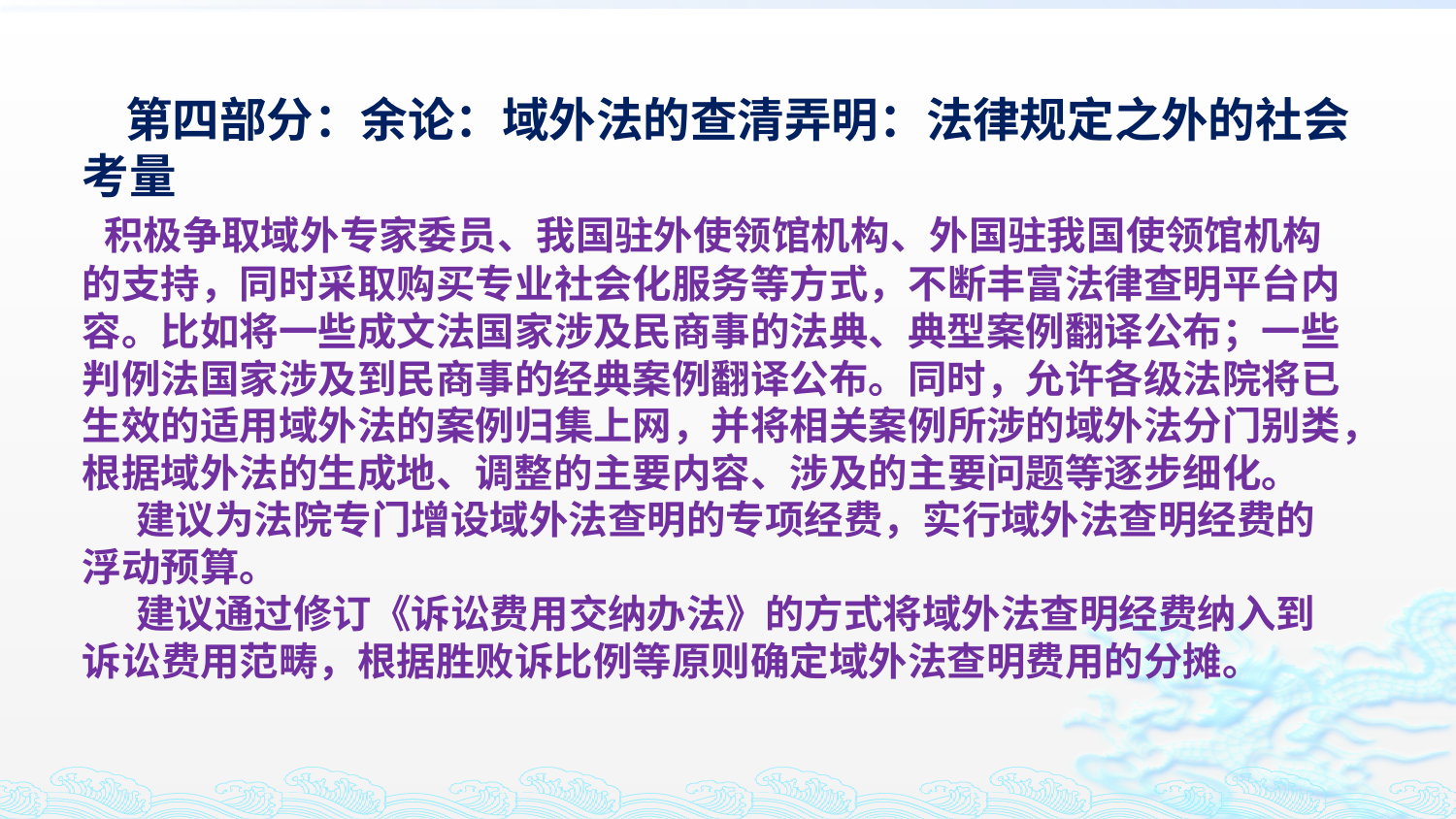

第四部分：余论：域外法的查清弄明：法律规定之外的社会考量
  积极争取域外专家委员、我国驻外使领馆机构、外国驻我国使领馆机构的支持，同时采取购买专业社会化服务等方式，不断丰富法律查明平台内容。比如将一些成文法国家涉及民商事的法典、典型案例翻译公布；一些判例法国家涉及到民商事的经典案例翻译公布。同时，允许各级法院将已生效的适用域外法的案例归集上网，并将相关案例所涉的域外法分门别类，根据域外法的生成地、调整的主要内容、涉及的主要问题等逐步细化。
      建议为法院专门增设域外法查明的专项经费，实行域外法查明经费的浮动预算。
      建议通过修订《诉讼费用交纳办法》的方式将域外法查明经费纳入到诉讼费用范畴，根据胜败诉比例等原则确定域外法查明费用的分摊。